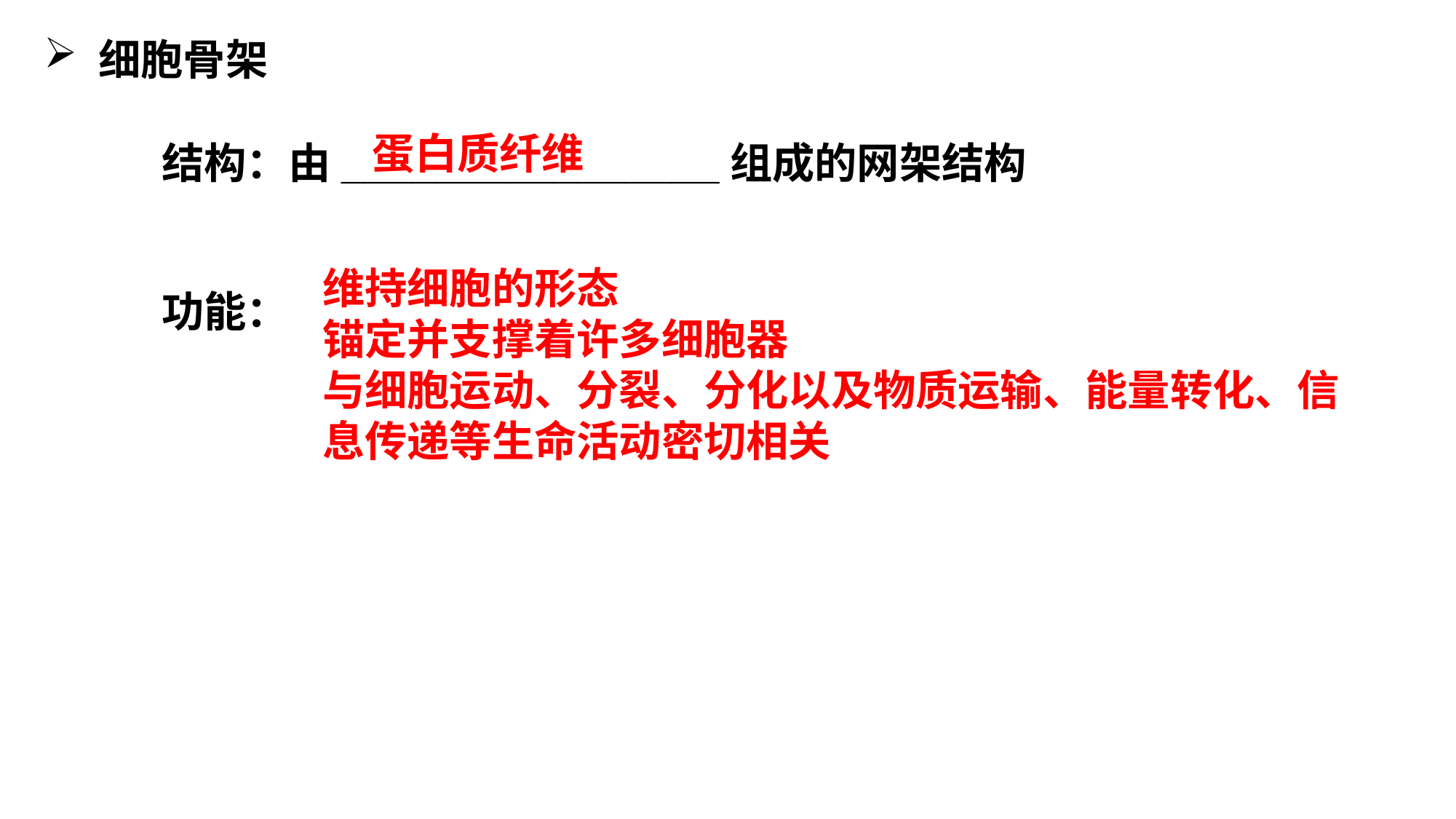

细胞骨架
蛋白质纤维
结构：由________________组成的网架结构
维持细胞的形态
锚定并支撑着许多细胞器
与细胞运动、分裂、分化以及物质运输、能量转化、信息传递等生命活动密切相关
功能：